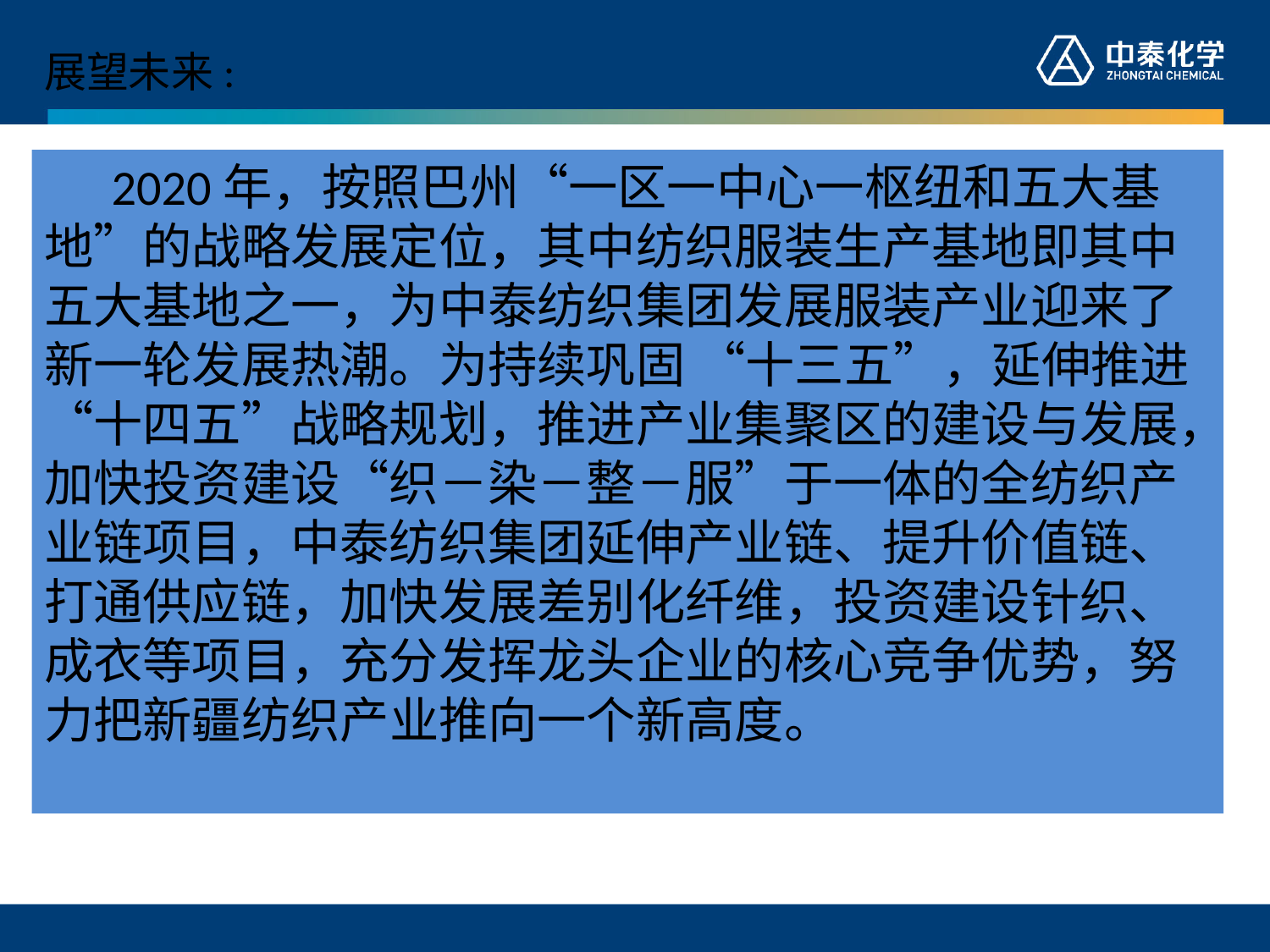

展望未来:
      2020年，按照巴州“一区一中心一枢纽和五大基地”的战略发展定位，其中纺织服装生产基地即其中五大基地之一，为中泰纺织集团发展服装产业迎来了新一轮发展热潮。为持续巩固 “十三五”，延伸推进“十四五”战略规划，推进产业集聚区的建设与发展，加快投资建设“织－染－整－服”于一体的全纺织产业链项目，中泰纺织集团延伸产业链、提升价值链、打通供应链，加快发展差别化纤维，投资建设针织、成衣等项目，充分发挥龙头企业的核心竞争优势，努力把新疆纺织产业推向一个新高度。